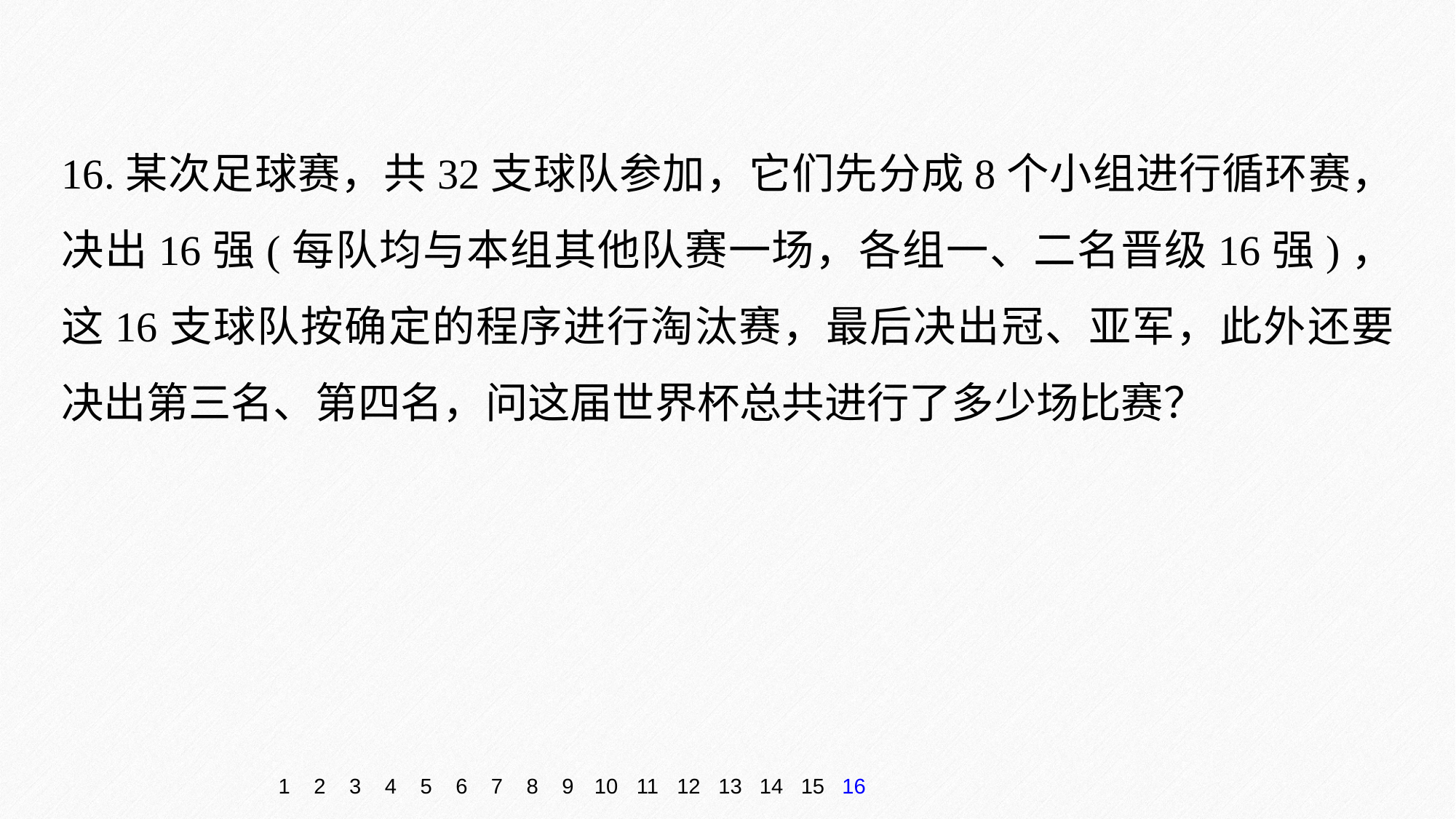

16.某次足球赛，共32支球队参加，它们先分成8个小组进行循环赛，决出16强(每队均与本组其他队赛一场，各组一、二名晋级16强)，这16支球队按确定的程序进行淘汰赛，最后决出冠、亚军，此外还要决出第三名、第四名，问这届世界杯总共进行了多少场比赛？
1
2
3
4
5
6
7
8
9
10
11
12
13
14
15
16